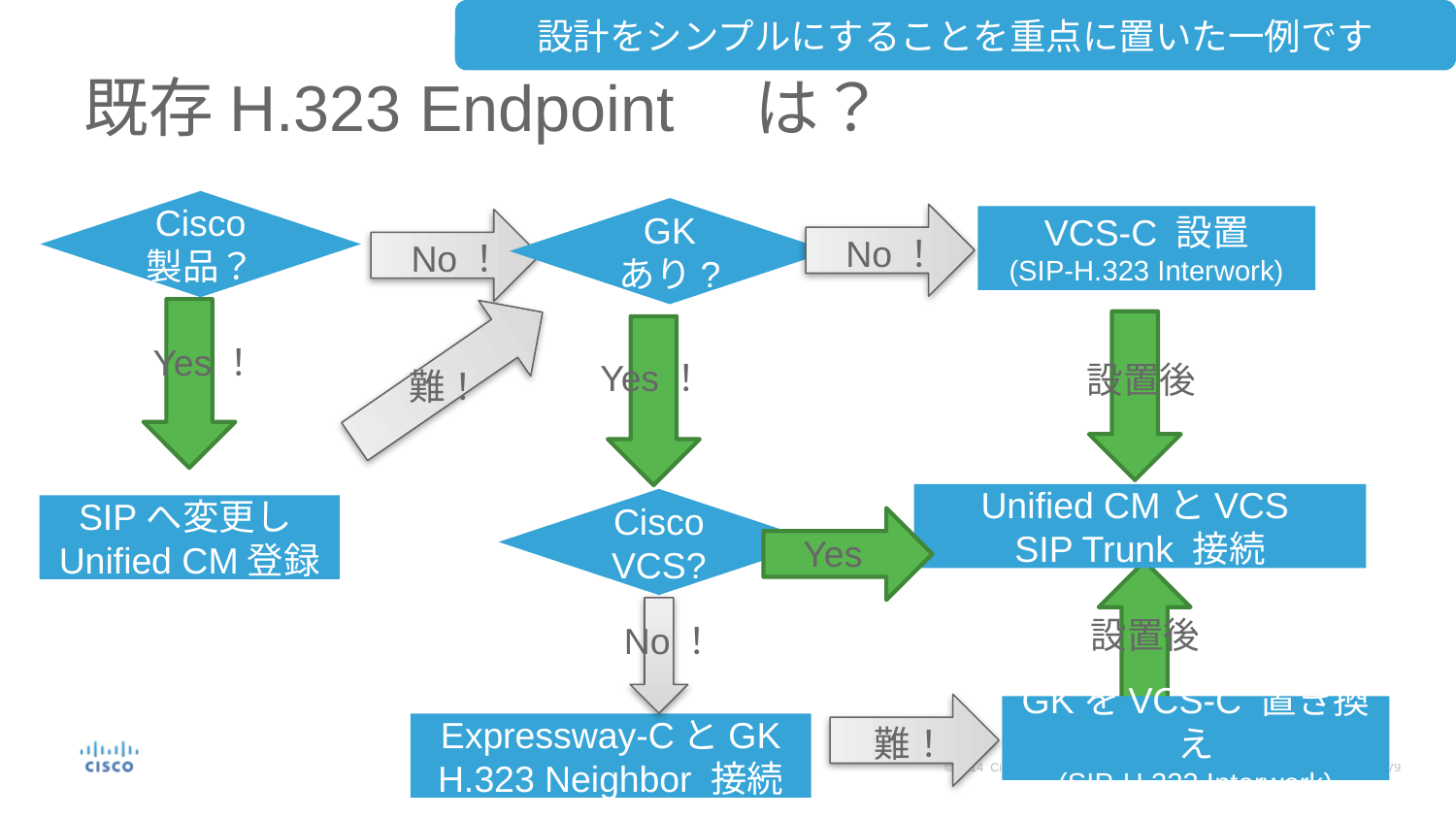

設計をシンプルにすることを重点に置いた一例です
# 既存H.323 Endpoint　は？

Cisco 製品？
GK
あり?
VCS-C 設置
(SIP-H.323 Interwork)
No！
No！

Yes！

難！
Yes！
設置後

Unified CMとVCS
SIP Trunk 接続
Cisco
VCS?
SIPへ変更しUnified CM登録
Yes

設置後
No！

GKをVCS-C 置き換え
(SIP-H.323 Interwork)
難！
Expressway-CとGK
H.323 Neighbor 接続